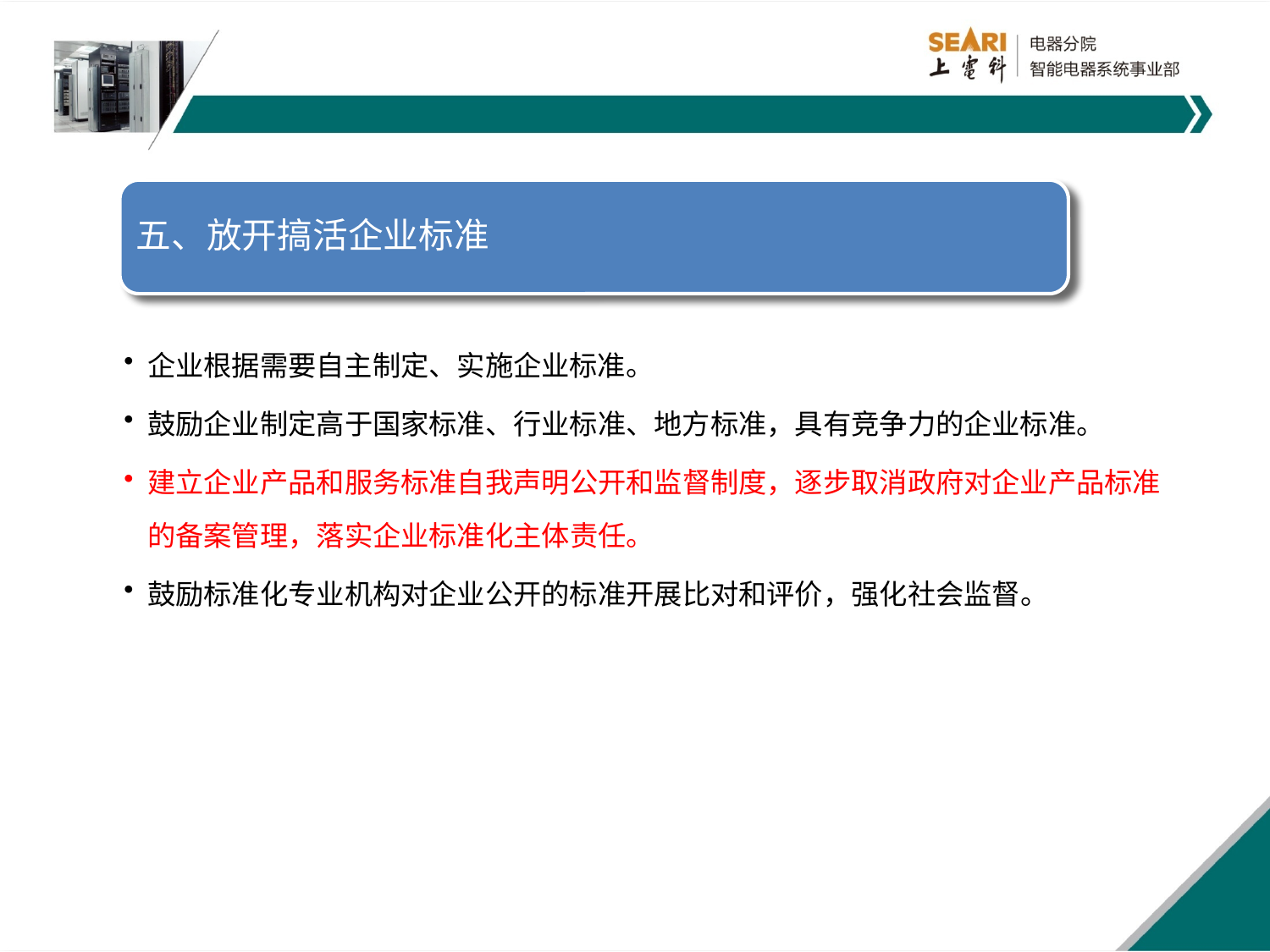

五、放开搞活企业标准
企业根据需要自主制定、实施企业标准。
鼓励企业制定高于国家标准、行业标准、地方标准，具有竞争力的企业标准。
建立企业产品和服务标准自我声明公开和监督制度，逐步取消政府对企业产品标准的备案管理，落实企业标准化主体责任。
鼓励标准化专业机构对企业公开的标准开展比对和评价，强化社会监督。